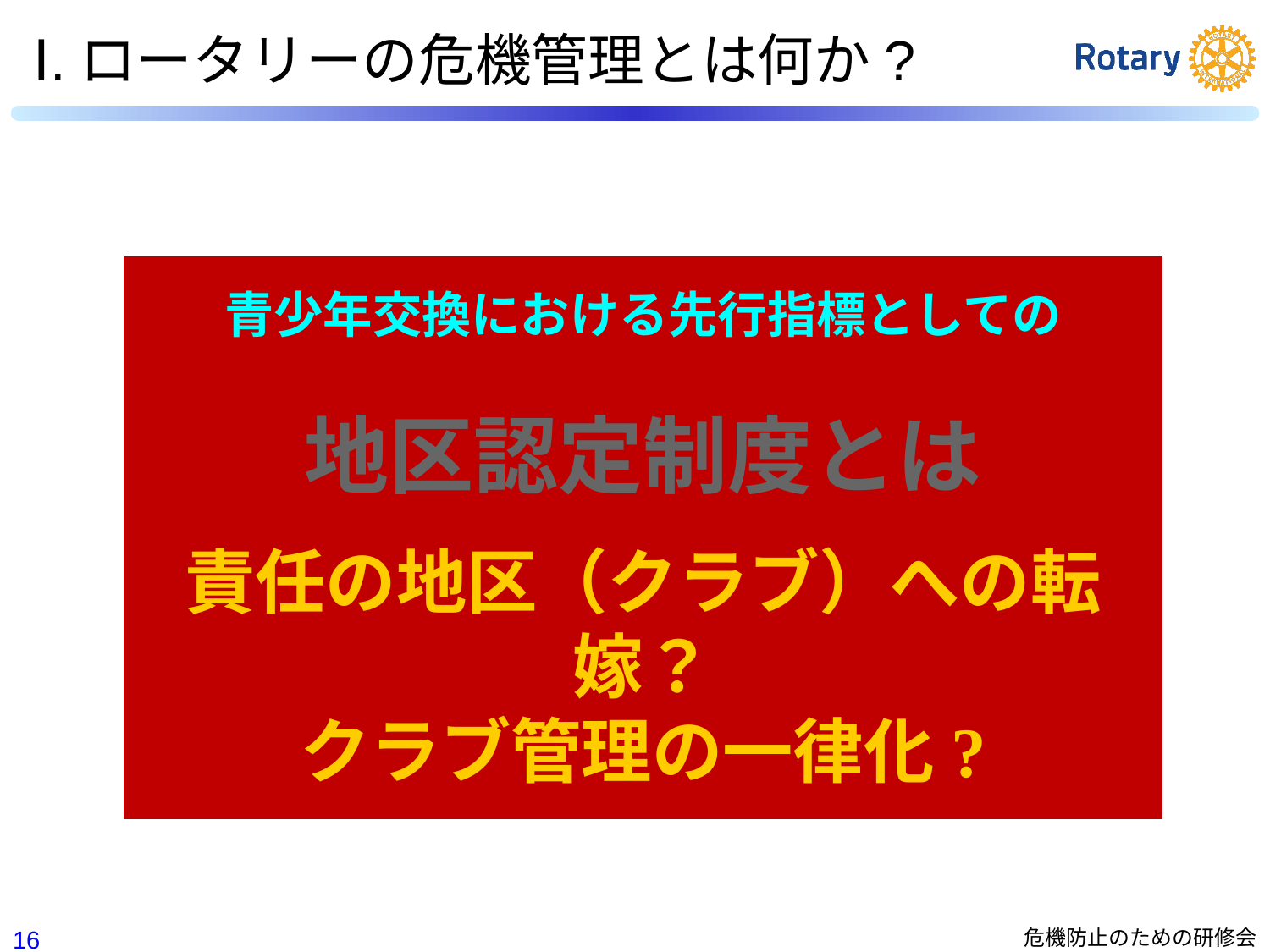

Ⅰ.ロータリーの危機管理とは何か?

青少年交換における先行指標としての

地区認定制度とは

責任の地区（クラブ）への転嫁？
クラブ管理の一律化?

16
危機防止のための研修会